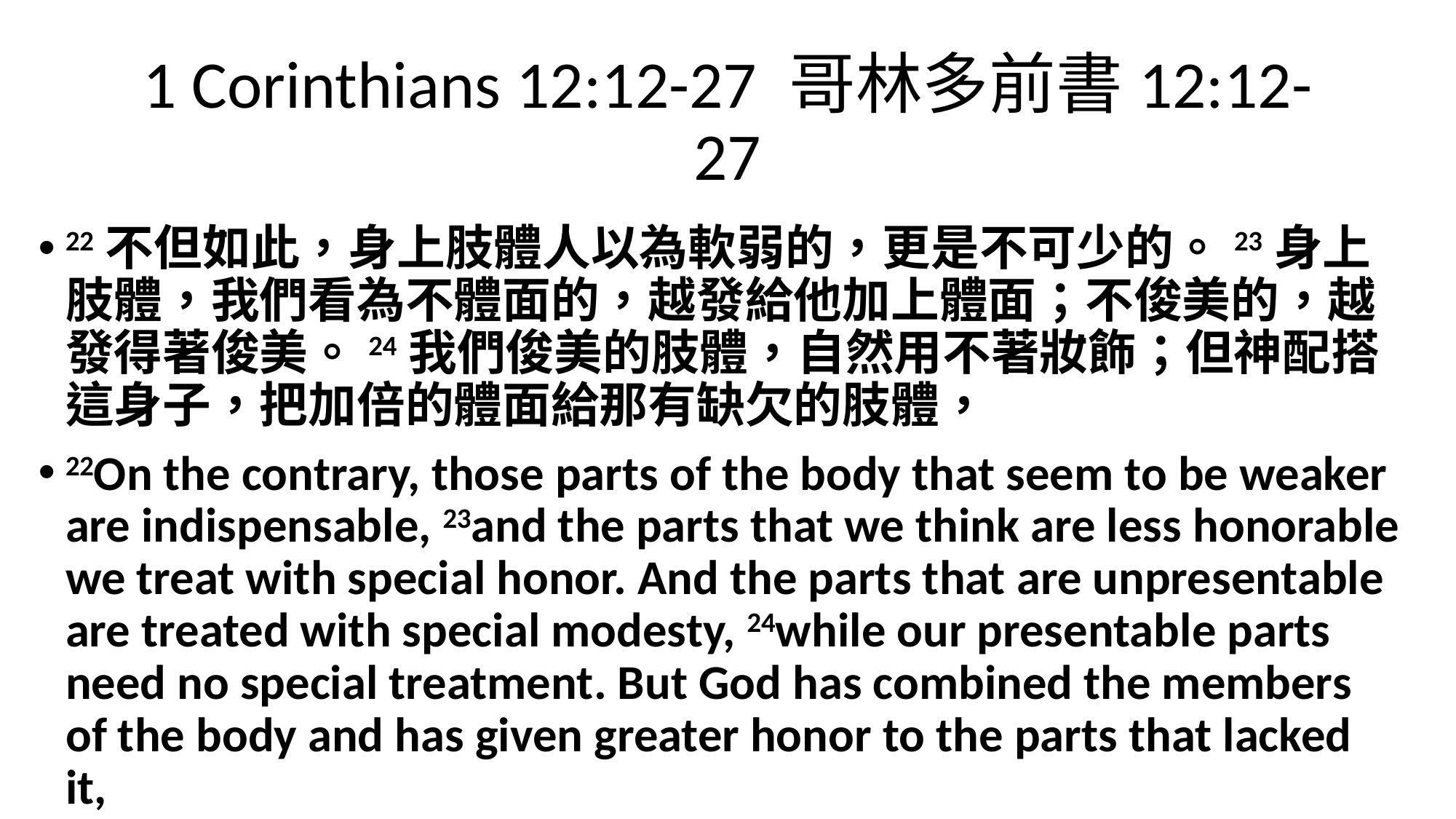

# 1 Corinthians 12:12-27 哥林多前書12:12-27
22不但如此，身上肢體人以為軟弱的，更是不可少的。23身上肢體，我們看為不體面的，越發給他加上體面；不俊美的，越發得著俊美。24我們俊美的肢體，自然用不著妝飾；但神配搭這身子，把加倍的體面給那有缺欠的肢體，
22On the contrary, those parts of the body that seem to be weaker are indispensable, 23and the parts that we think are less honorable we treat with special honor. And the parts that are unpresentable are treated with special modesty, 24while our presentable parts need no special treatment. But God has combined the members of the body and has given greater honor to the parts that lacked it,